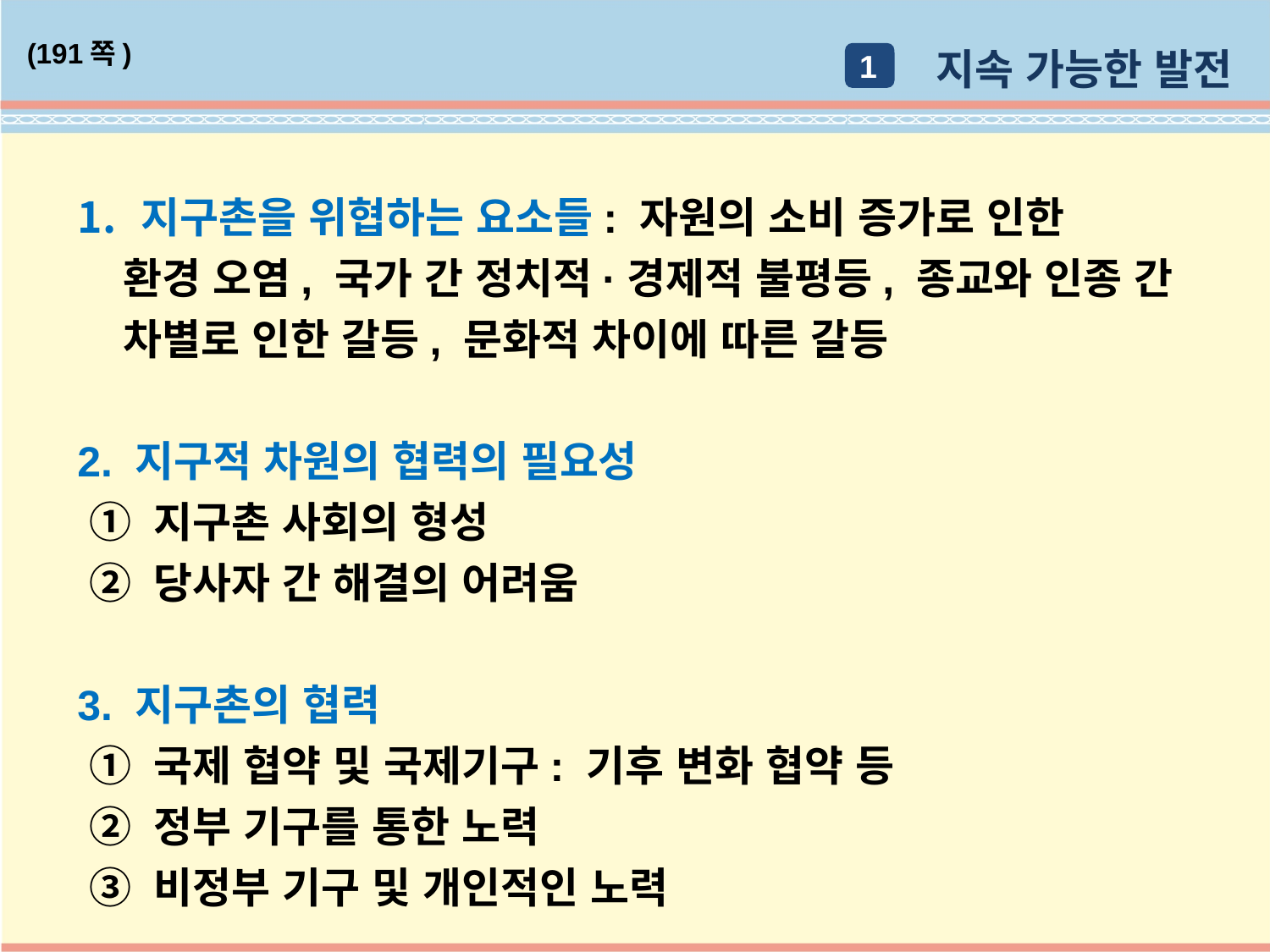

지속 가능한 발전
(191쪽)
1
지구촌을 위협하는 요소들: 자원의 소비 증가로 인한
   환경 오염, 국가 간 정치적·경제적 불평등, 종교와 인종 간
   차별로 인한 갈등, 문화적 차이에 따른 갈등

2. 지구적 차원의 협력의 필요성
 ① 지구촌 사회의 형성
 ② 당사자 간 해결의 어려움

3. 지구촌의 협력
 ① 국제 협약 및 국제기구: 기후 변화 협약 등
 ② 정부 기구를 통한 노력
 ③ 비정부 기구 및 개인적인 노력